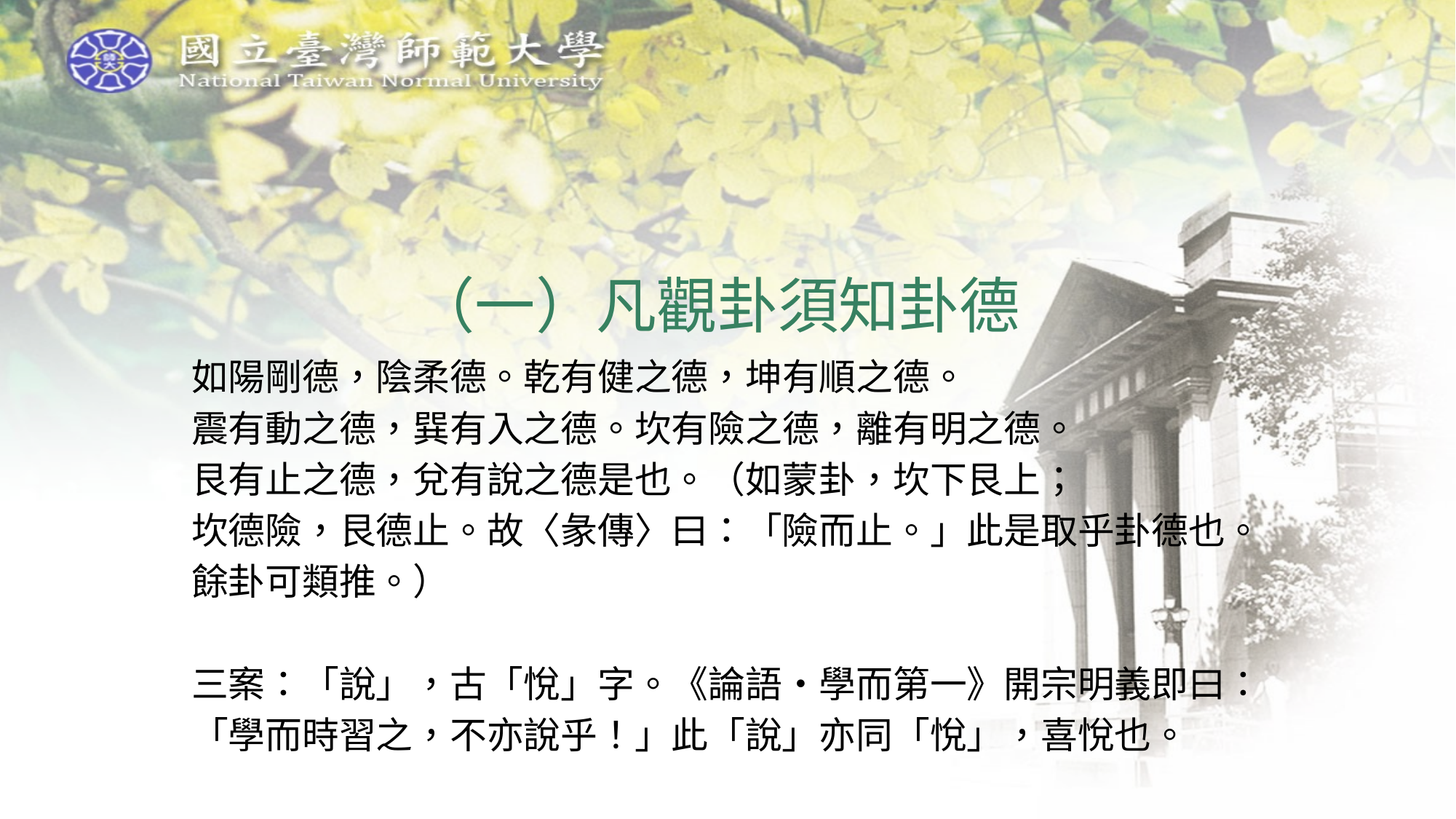

# （一）凡觀卦須知卦德
如陽剛德，陰柔德。乾有健之德，坤有順之德。
震有動之德，巽有入之德。坎有險之德，離有明之德。
艮有止之德，兌有說之德是也。（如蒙卦，坎下艮上；
坎德險，艮德止。故〈彖傳〉曰：「險而止。」此是取乎卦德也。
餘卦可類推。）

三案：「說」，古「悅」字。《論語‧學而第一》開宗明義即曰：
「學而時習之，不亦說乎！」此「說」亦同「悅」，喜悅也。